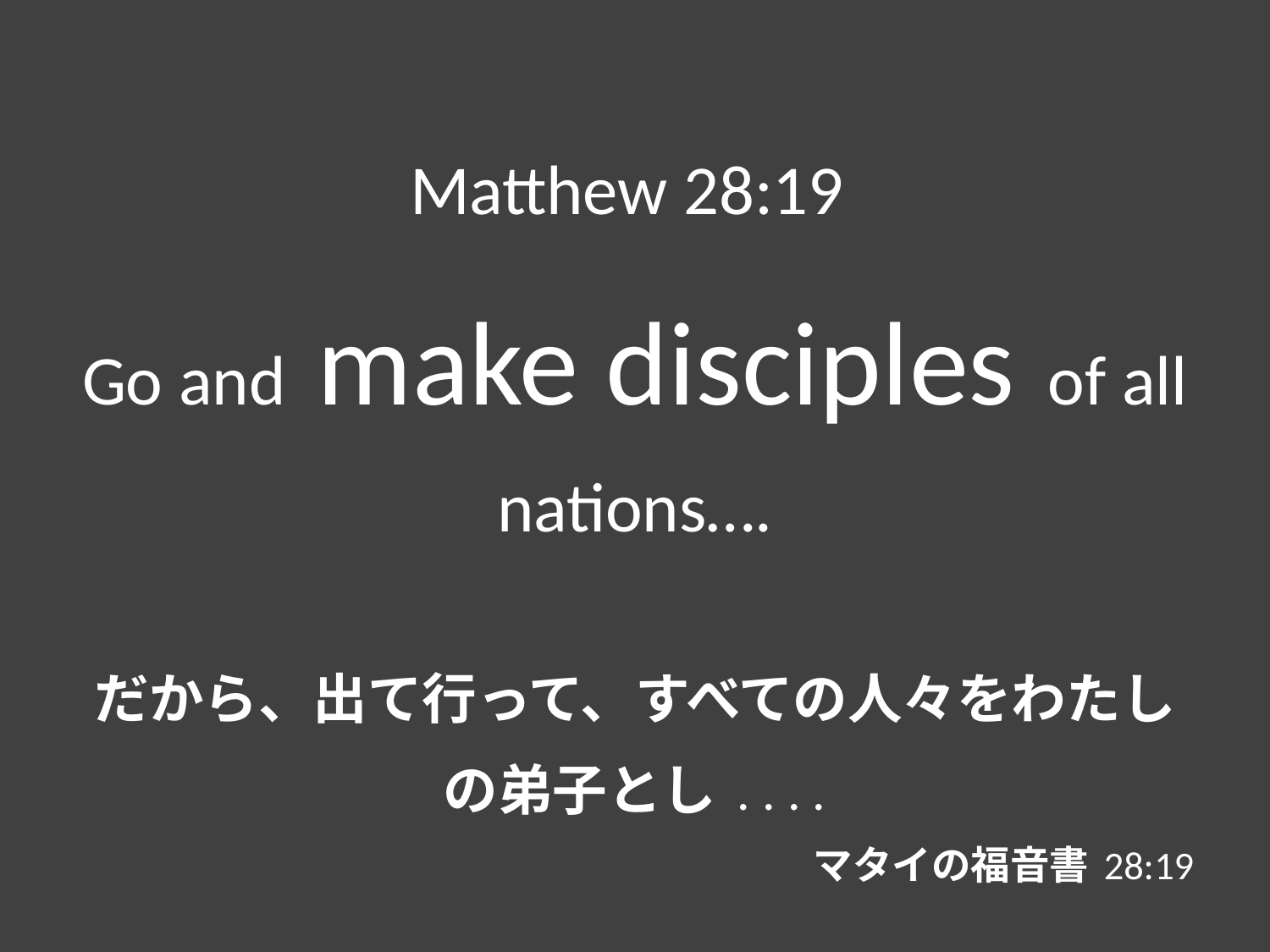

Matthew 28:19
Go and  make disciples  of all nations….

だから、出て行って、すべての人々をわたしの弟子とし . . . .
マタイの福音書 28:19